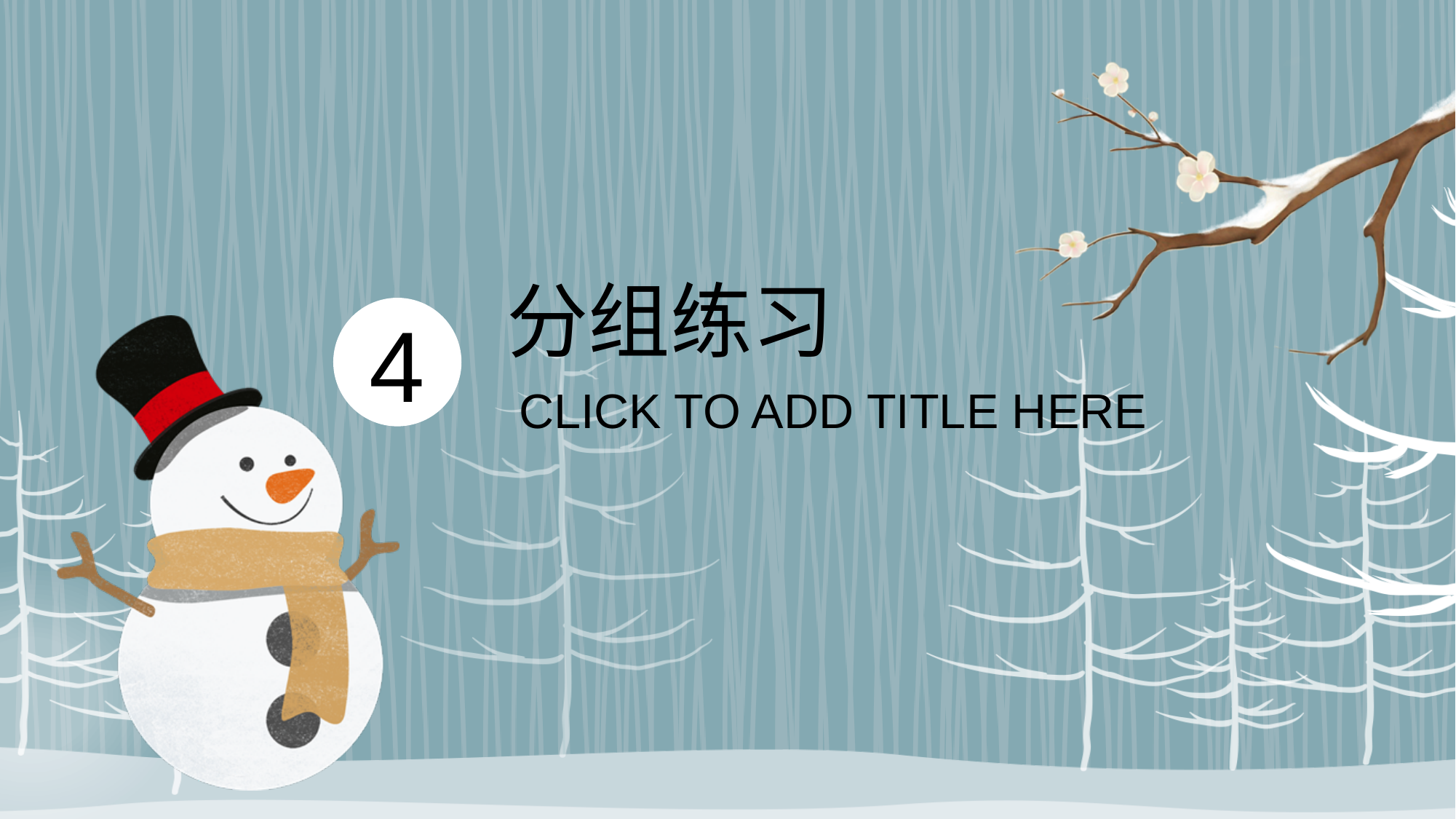

分组练习
4
CLICK TO ADD TITLE HERE